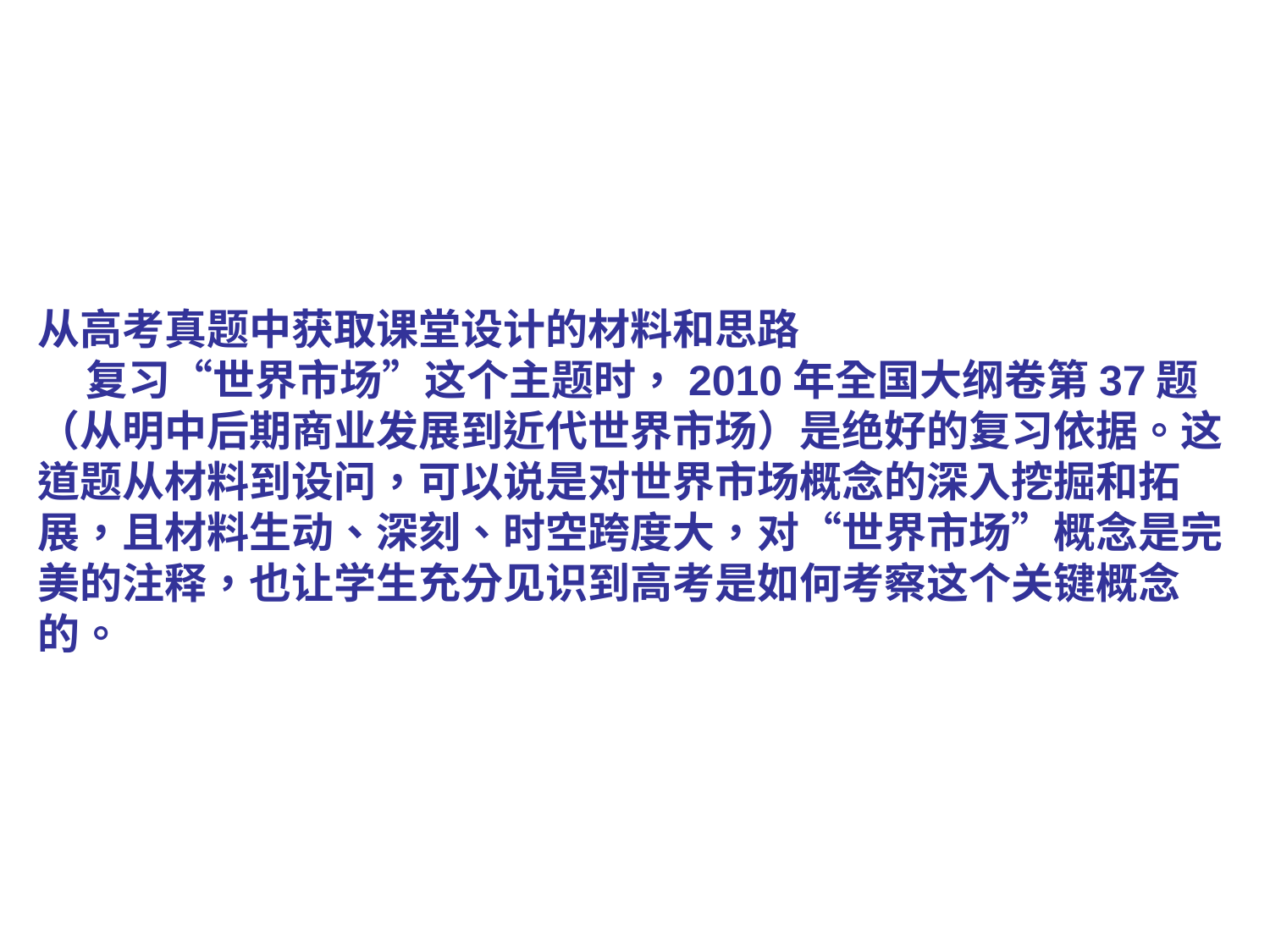

从高考真题中获取课堂设计的材料和思路
    复习“世界市场”这个主题时，2010年全国大纲卷第37题（从明中后期商业发展到近代世界市场）是绝好的复习依据。这道题从材料到设问，可以说是对世界市场概念的深入挖掘和拓展，且材料生动、深刻、时空跨度大，对“世界市场”概念是完美的注释，也让学生充分见识到高考是如何考察这个关键概念的。